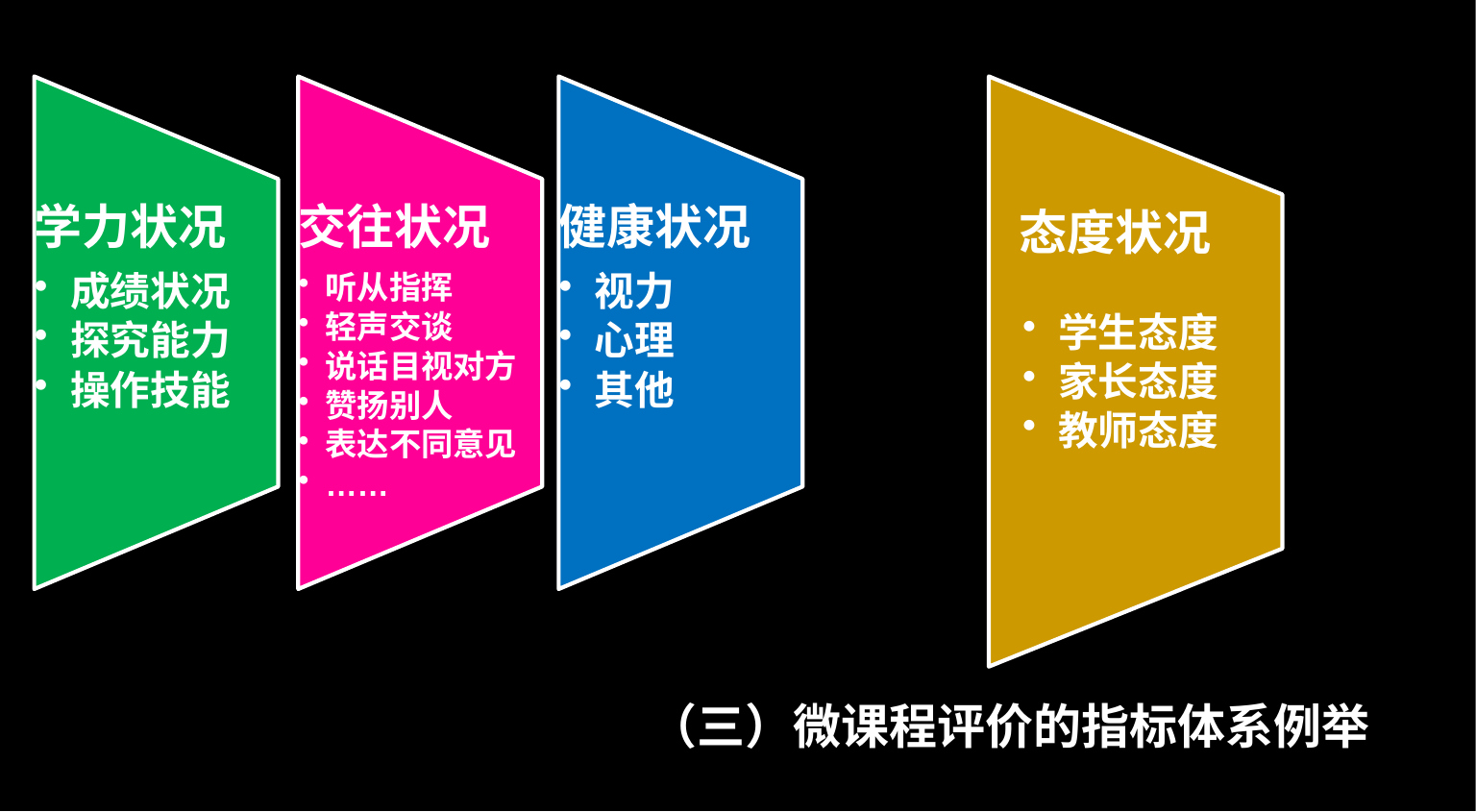

学力状况
成绩状况
探究能力
操作技能
交往状况
听从指挥
轻声交谈
说话目视对方
赞扬别人
表达不同意见
……

健康状况
视力
心理
其他

学生态度
家长态度
教师态度
态度状况
（三）微课程评价的指标体系例举